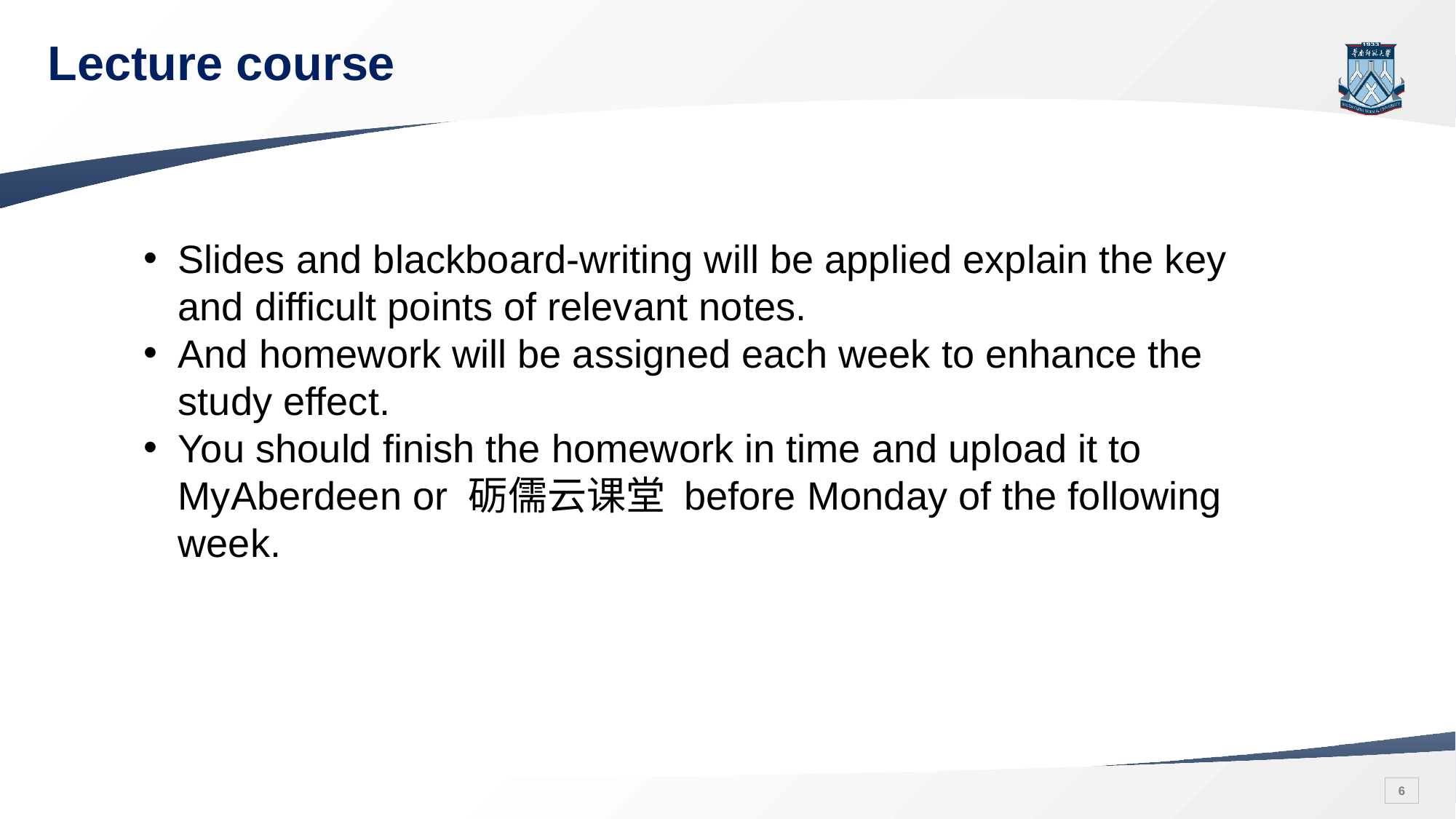

# Lecture course

Slides and blackboard-writing will be applied explain the key and difficult points of relevant notes.
And homework will be assigned each week to enhance the study effect.
You should finish the homework in time and upload it to MyAberdeen or 砺儒云课堂 before Monday of the following week.